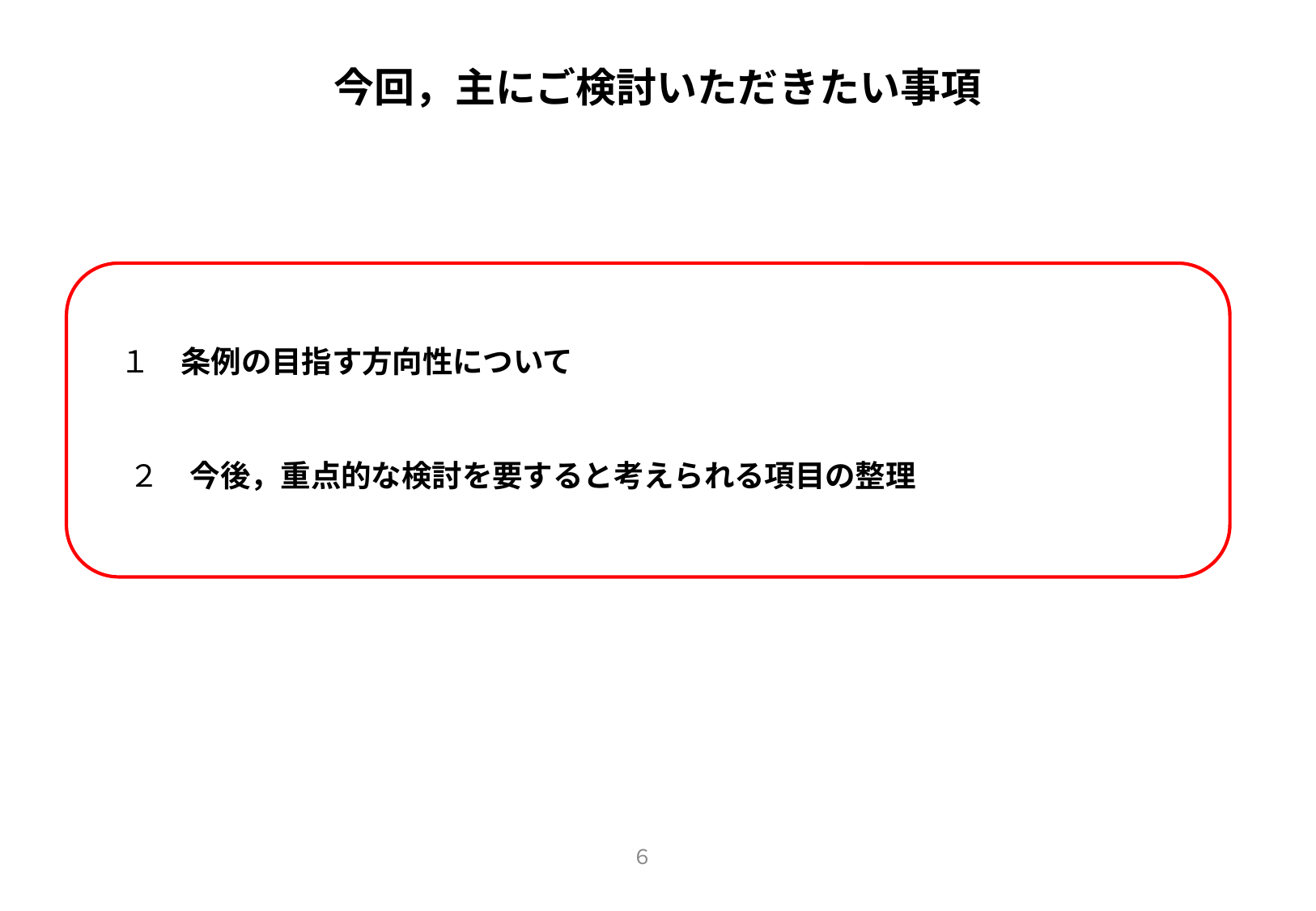

# 今回，主にご検討いただきたい事項

  　１　条例の目指す方向性について

　　２　今後，重点的な検討を要すると考えられる項目の整理

６